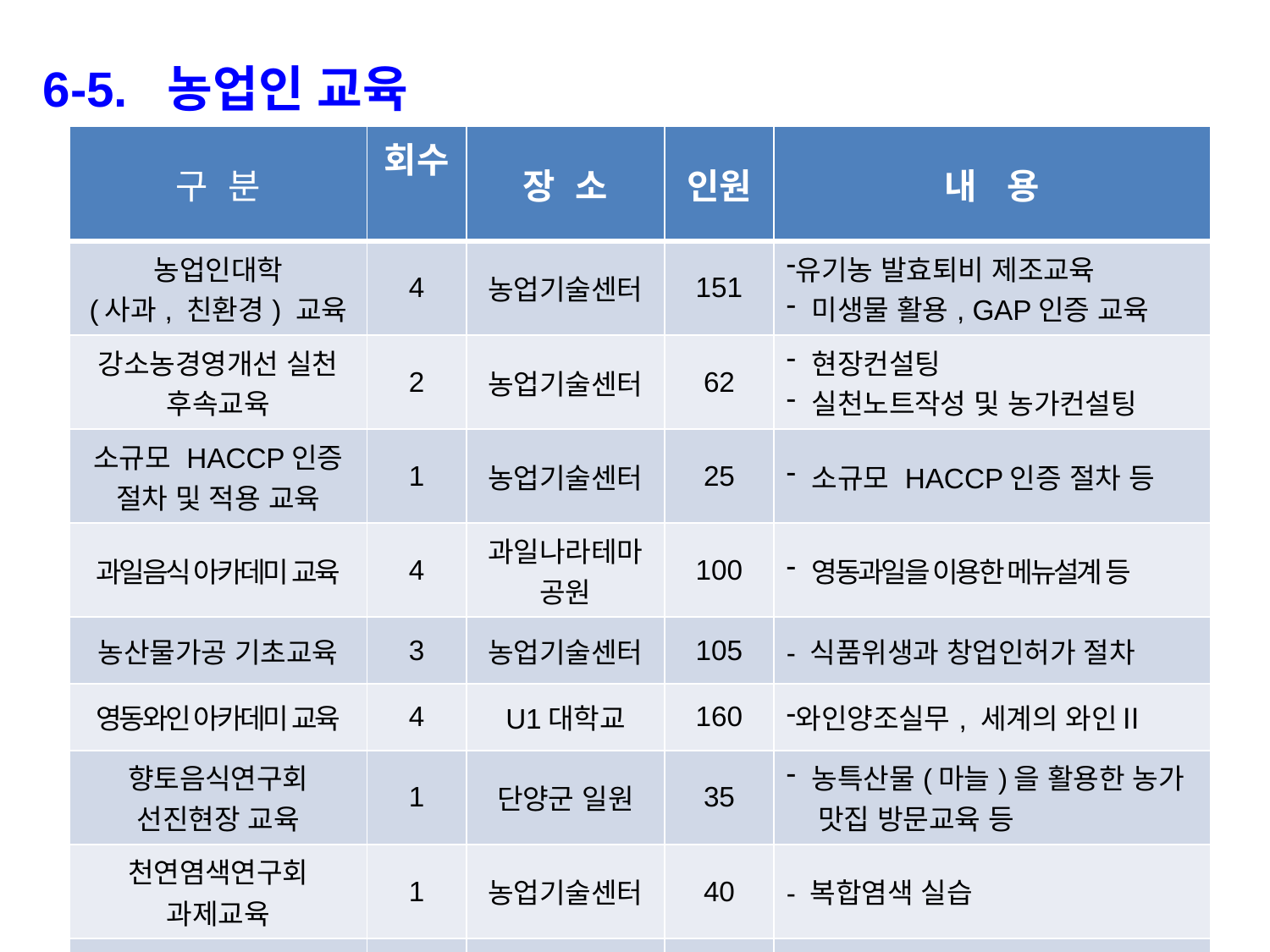

6-5.  농업인 교육

| 구 분 | 회수 | 장 소 | 인원 | 내 용 |
| --- | --- | --- | --- | --- |
| 농업인대학 (사과, 친환경) 교육 | 4 | 농업기술센터 | 151 | 유기농 발효퇴비 제조교육 미생물 활용, GAP인증 교육 |
| 강소농경영개선 실천 후속교육 | 2 | 농업기술센터 | 62 | 현장컨설팅 실천노트작성 및 농가컨설팅 |
| 소규모 HACCP인증 절차 및 적용 교육 | 1 | 농업기술센터 | 25 | 소규모 HACCP인증 절차 등 |
| 과일음식 아카데미 교육 | 4 | 과일나라테마공원 | 100 | 영동과일을 이용한 메뉴설계 등 |
| 농산물가공 기초교육 | 3 | 농업기술센터 | 105 | - 식품위생과 창업인허가 절차 |
| 영동와인 아카데미 교육 | 4 | U1대학교 | 160 | 와인양조실무, 세계의 와인Ⅱ |
| 향토음식연구회 선진현장 교육 | 1 | 단양군 일원 | 35 | 농특산물(마늘)을 활용한 농가 맛집 방문교육 등 |
| 천연염색연구회 과제교육 | 1 | 농업기술센터 | 40 | - 복합염색 실습 |
| 계 | 20회 |  | 678명 |  |